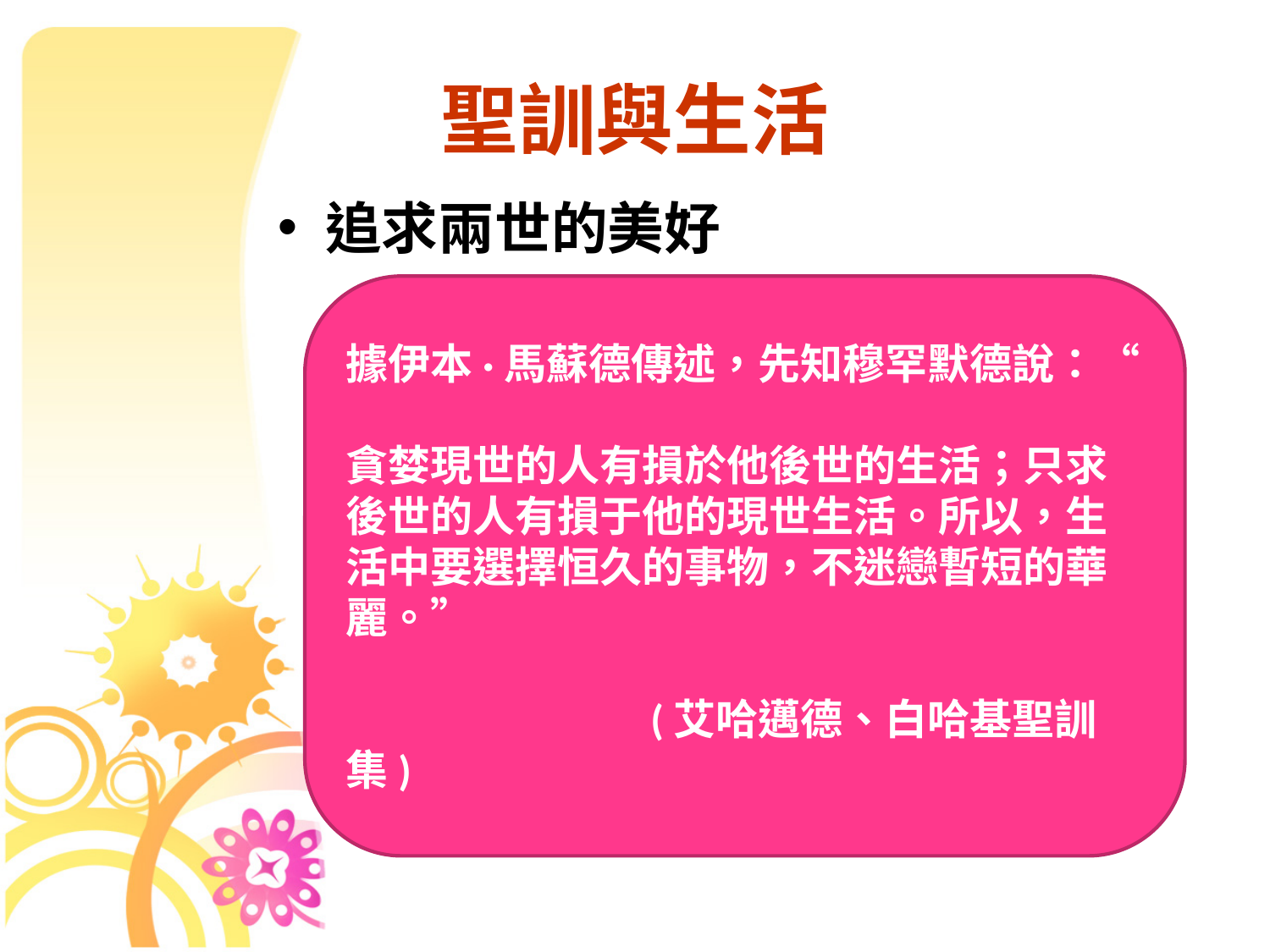

# 聖訓與生活
追求兩世的美好
據伊本·馬蘇德傳述，先知穆罕默德說：“

貪婪現世的人有損於他後世的生活；只求後世的人有損于他的現世生活。所以，生活中要選擇恒久的事物，不迷戀暫短的華麗。”

                                (艾哈邁德、白哈基聖訓集)